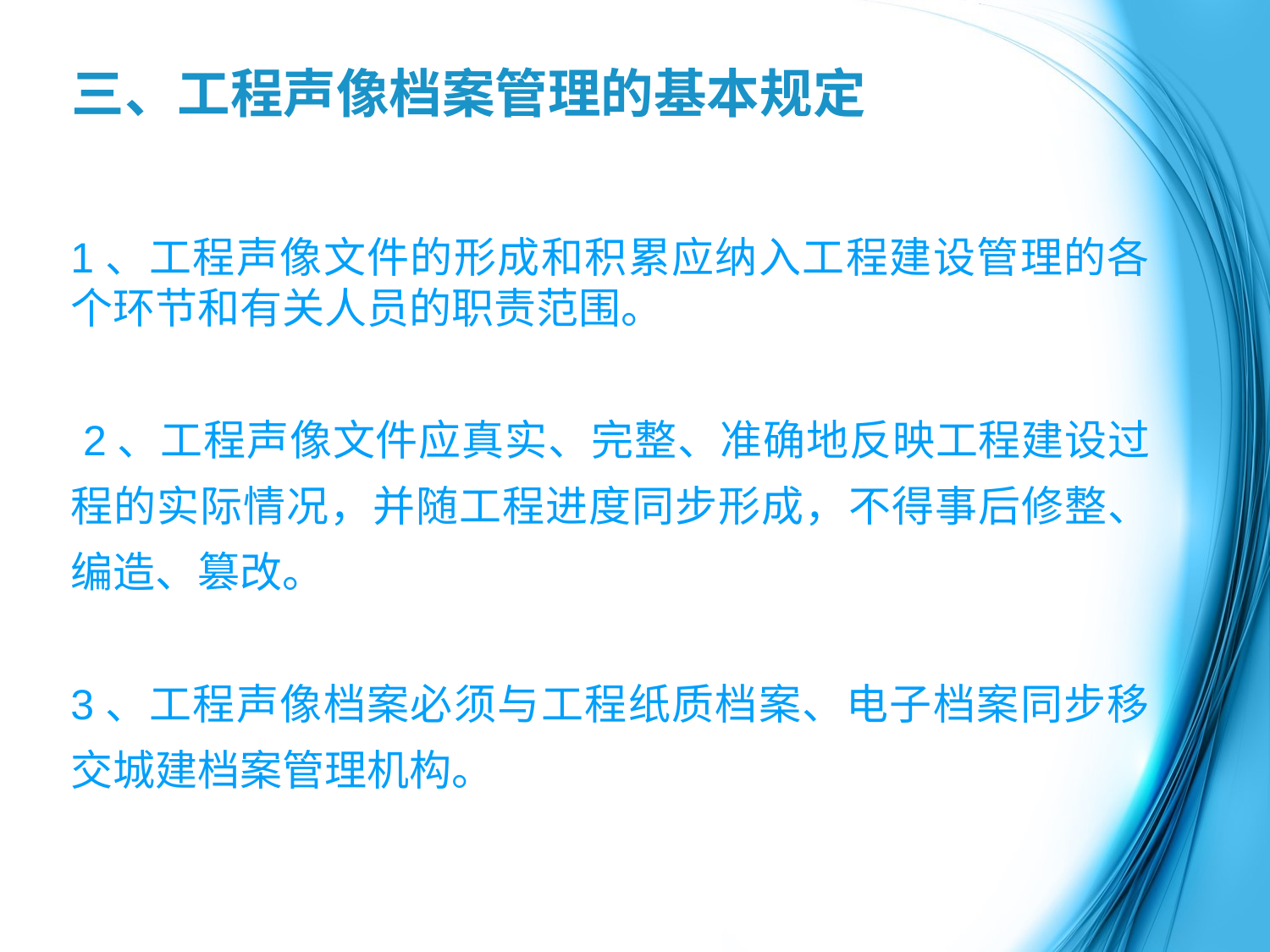

三、工程声像档案管理的基本规定
1、工程声像文件的形成和积累应纳入工程建设管理的各个环节和有关人员的职责范围。

 2、工程声像文件应真实、完整、准确地反映工程建设过程的实际情况，并随工程进度同步形成，不得事后修整、编造、篡改。

3、工程声像档案必须与工程纸质档案、电子档案同步移交城建档案管理机构。